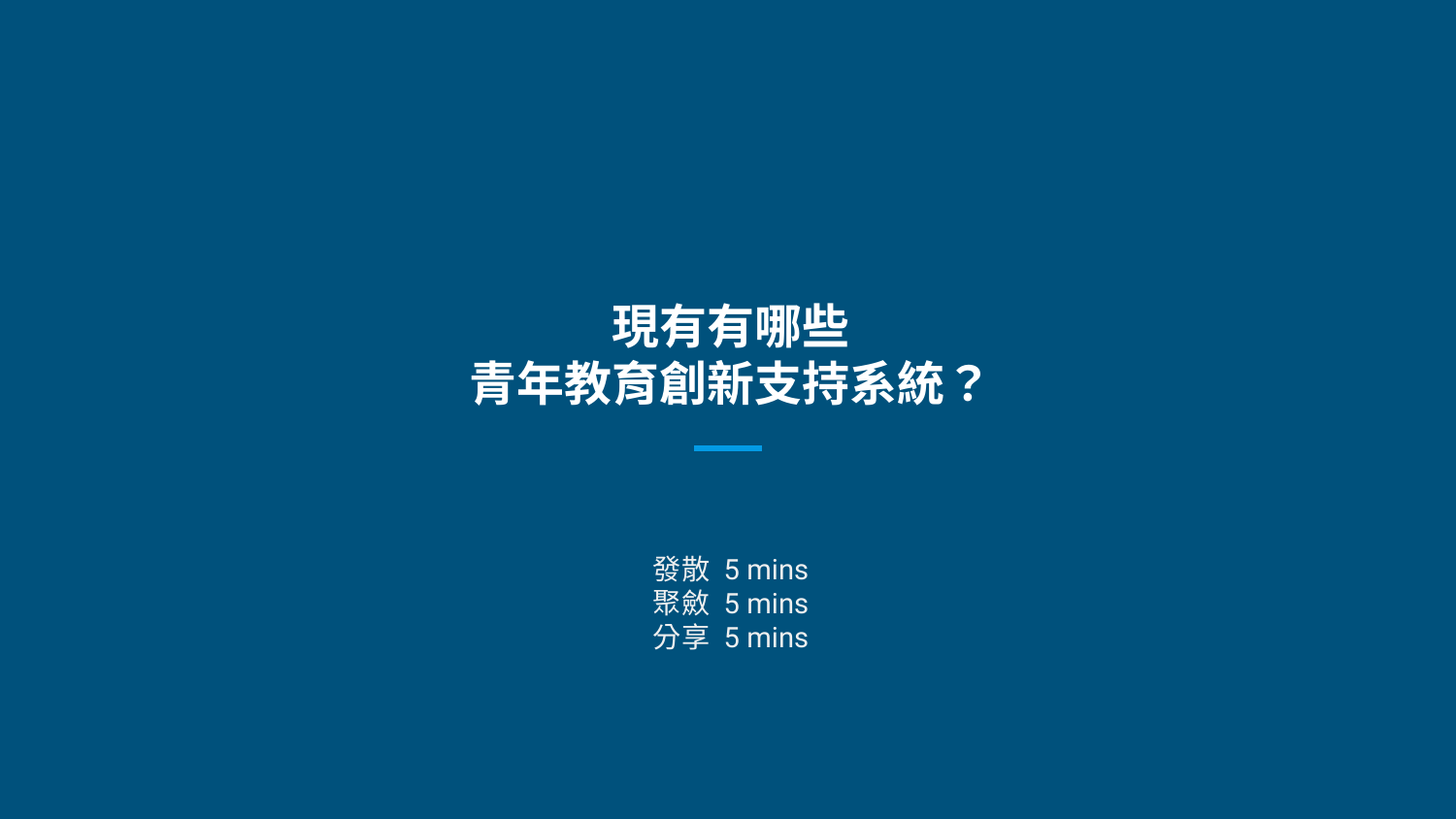

# 現有有哪些
青年教育創新支持系統？
發散 5 mins
聚斂 5 mins
分享 5 mins